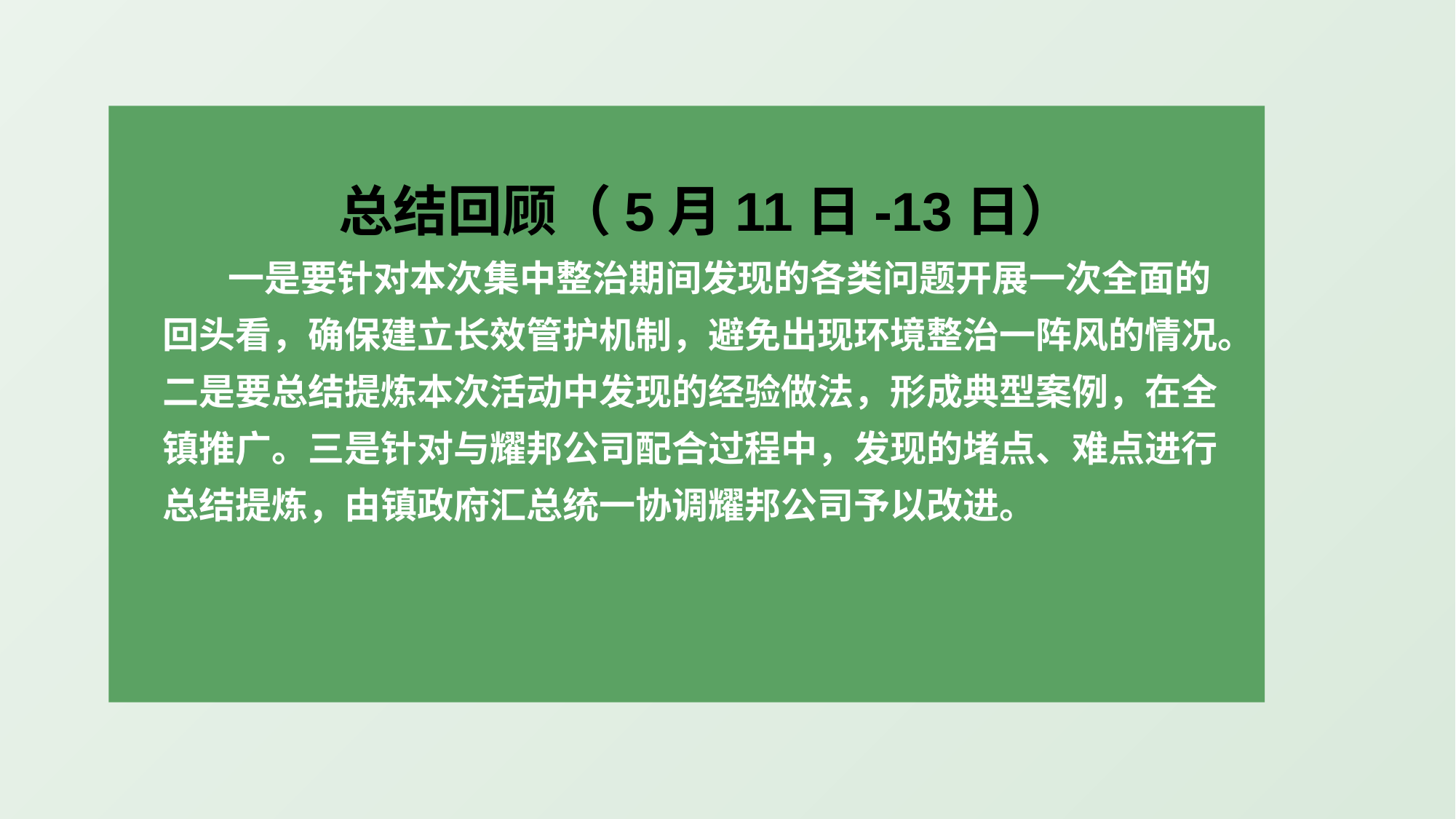

总结回顾（5月11日-13日）
       一是要针对本次集中整治期间发现的各类问题开展一次全面的回头看，确保建立长效管护机制，避免出现环境整治一阵风的情况。二是要总结提炼本次活动中发现的经验做法，形成典型案例，在全镇推广。三是针对与耀邦公司配合过程中，发现的堵点、难点进行总结提炼，由镇政府汇总统一协调耀邦公司予以改进。